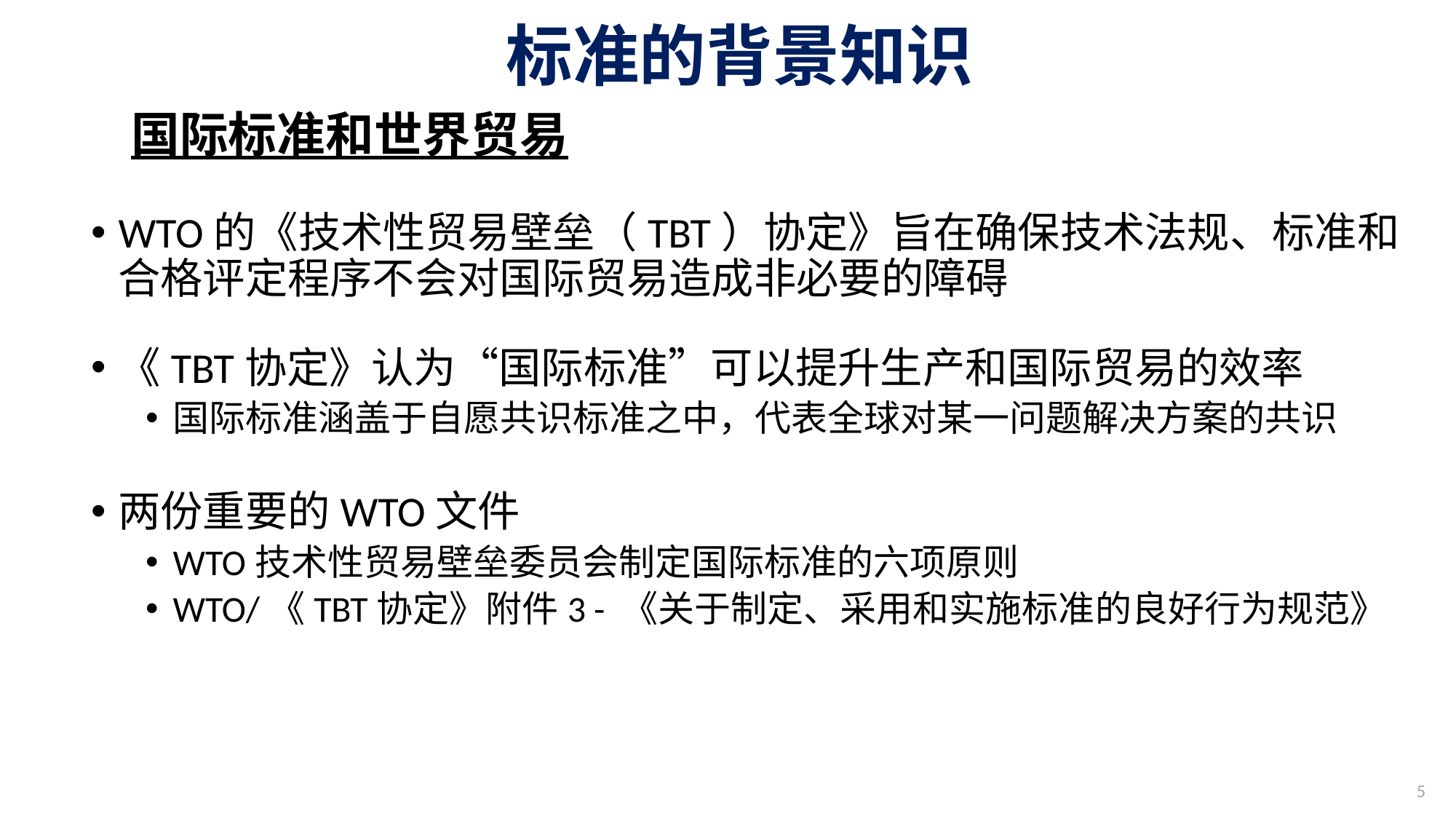

# 标准的背景知识
国际标准和世界贸易

WTO的《技术性贸易壁垒（TBT）协定》旨在确保技术法规、标准和合格评定程序不会对国际贸易造成非必要的障碍

《TBT协定》认为“国际标准”可以提升生产和国际贸易的效率
国际标准涵盖于自愿共识标准之中，代表全球对某一问题解决方案的共识

两份重要的WTO文件
WTO技术性贸易壁垒委员会制定国际标准的六项原则
WTO/《TBT协定》附件3 - 《关于制定、采用和实施标准的良好行为规范》
5